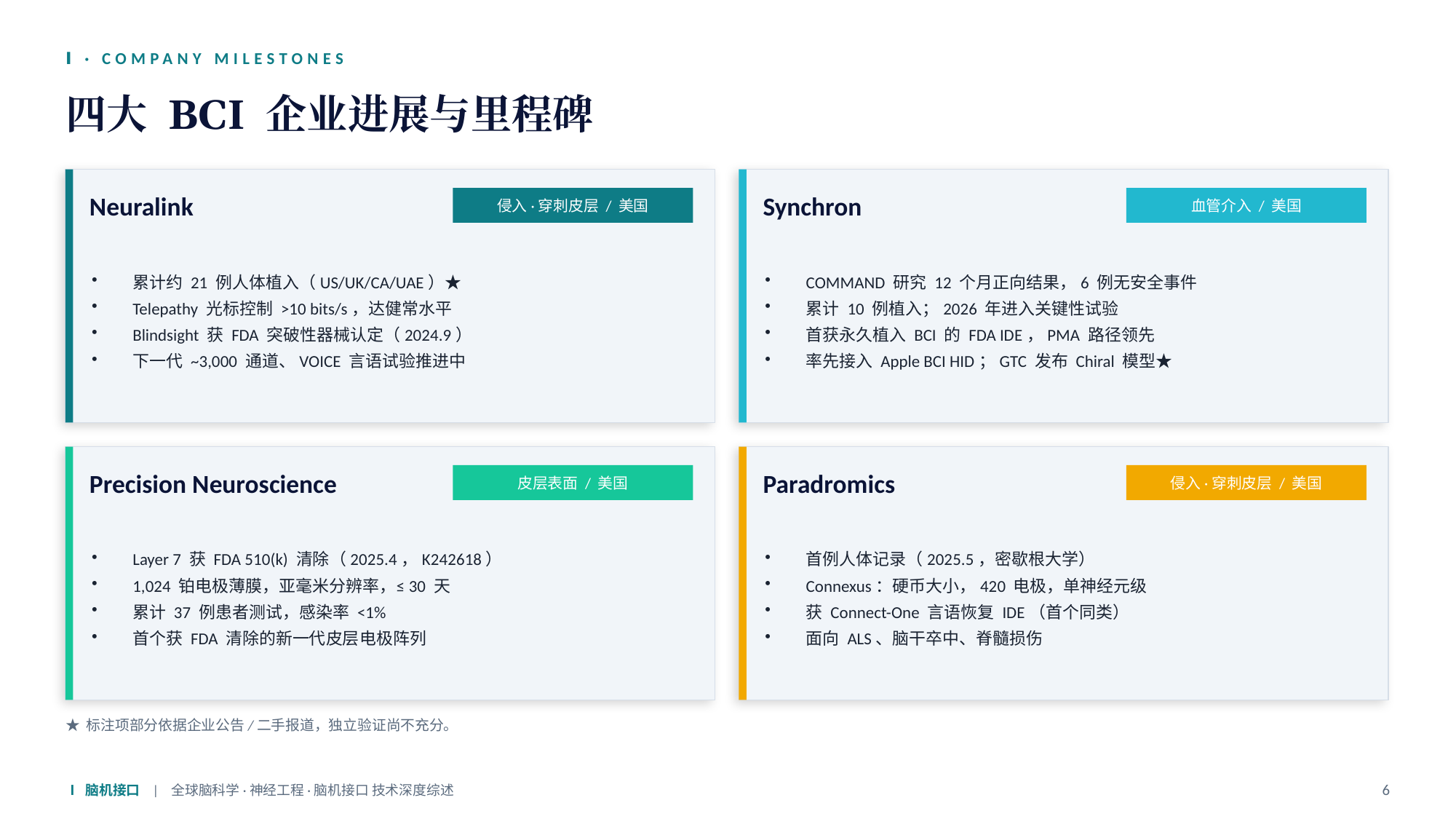

Ⅰ · COMPANY MILESTONES
四大 BCI 企业进展与里程碑

Neuralink
Synchron
侵入·穿刺皮层 / 美国
血管介入 / 美国
累计约 21 例人体植入（US/UK/CA/UAE）★
Telepathy 光标控制 >10 bits/s，达健常水平
Blindsight 获 FDA 突破性器械认定（2024.9）
下一代 ~3,000 通道、VOICE 言语试验推进中
COMMAND 研究 12 个月正向结果，6 例无安全事件
累计 10 例植入；2026 年进入关键性试验
首获永久植入 BCI 的 FDA IDE，PMA 路径领先
率先接入 Apple BCI HID；GTC 发布 Chiral 模型★

Precision Neuroscience
Paradromics
皮层表面 / 美国
侵入·穿刺皮层 / 美国
Layer 7 获 FDA 510(k) 清除（2025.4，K242618）
1,024 铂电极薄膜，亚毫米分辨率，≤30 天
累计 37 例患者测试，感染率 <1%
首个获 FDA 清除的新一代皮层电极阵列
首例人体记录（2025.5，密歇根大学）
Connexus：硬币大小，420 电极，单神经元级
获 Connect-One 言语恢复 IDE（首个同类）
面向 ALS、脑干卒中、脊髓损伤
★ 标注项部分依据企业公告/二手报道，独立验证尚不充分。
Ⅰ 脑机接口   |   全球脑科学·神经工程·脑机接口 技术深度综述
6